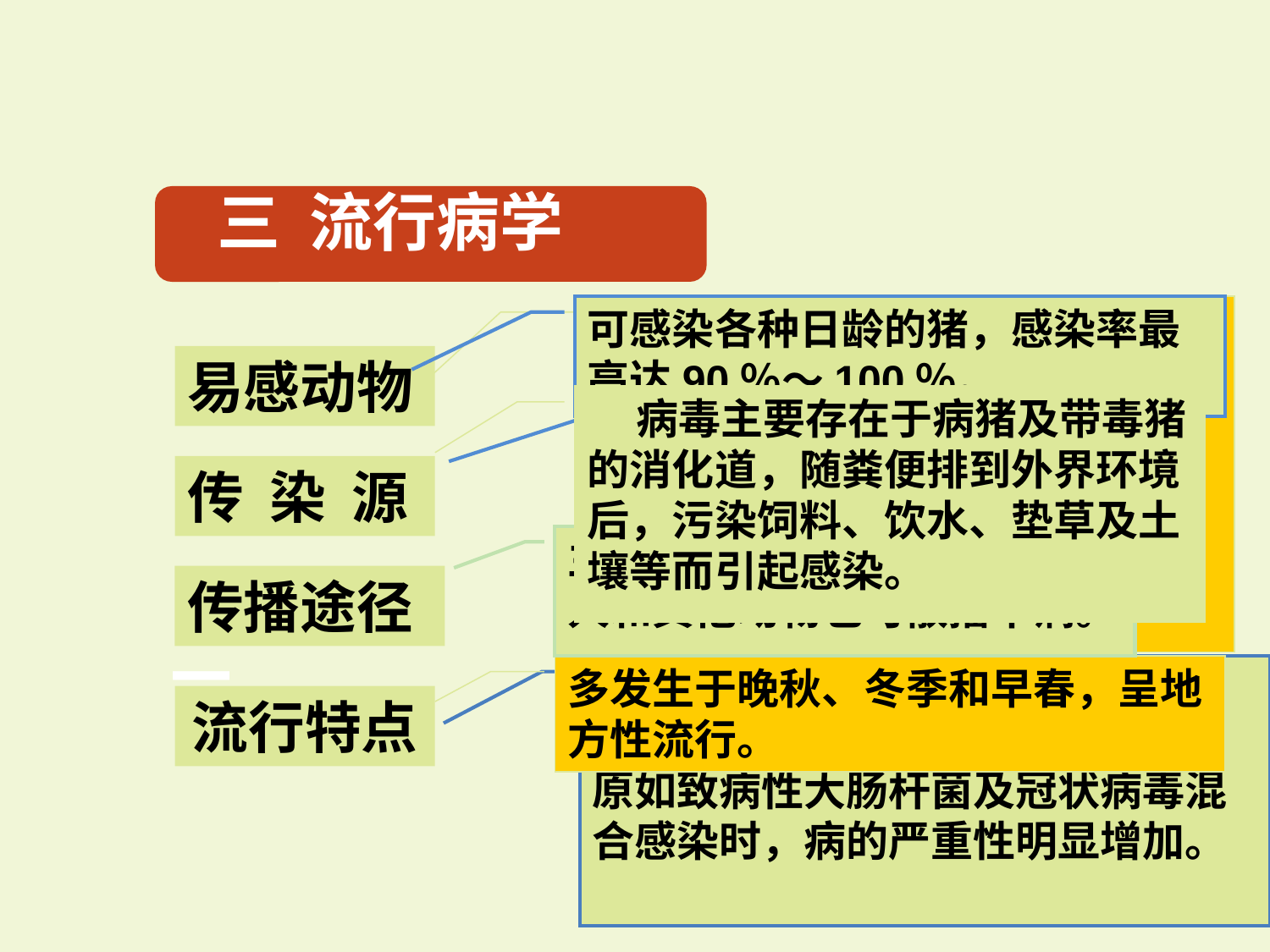

三  流行病学

可感染各种日龄的猪，感染率最高达90％～100％。
    发病多见于2～8周龄的仔猪。发病的严重程度与死亡率与猪的发病日龄有关，日龄越小的仔猪，发病率越高，发病率一般为50％～80％，病死率一般为1％～10％。
易感动物
    病毒主要存在于病猪及带毒猪的消化道，随粪便排到外界环境后，污染饲料、饮水、垫草及土壤等而引起感染。
病猪和带毒猪。
传  染  源
主要经消化道传播。
人和其他动物也可散播本病。
传播途径
二
多发生于晚秋、冬季和早春，呈地方性流行。
据报道，轮状病毒感染是断奶前后仔猪腹泻的重要原因。如与其他病原如致病性大肠杆菌及冠状病毒混合感染时，病的严重性明显增加。
流行特点